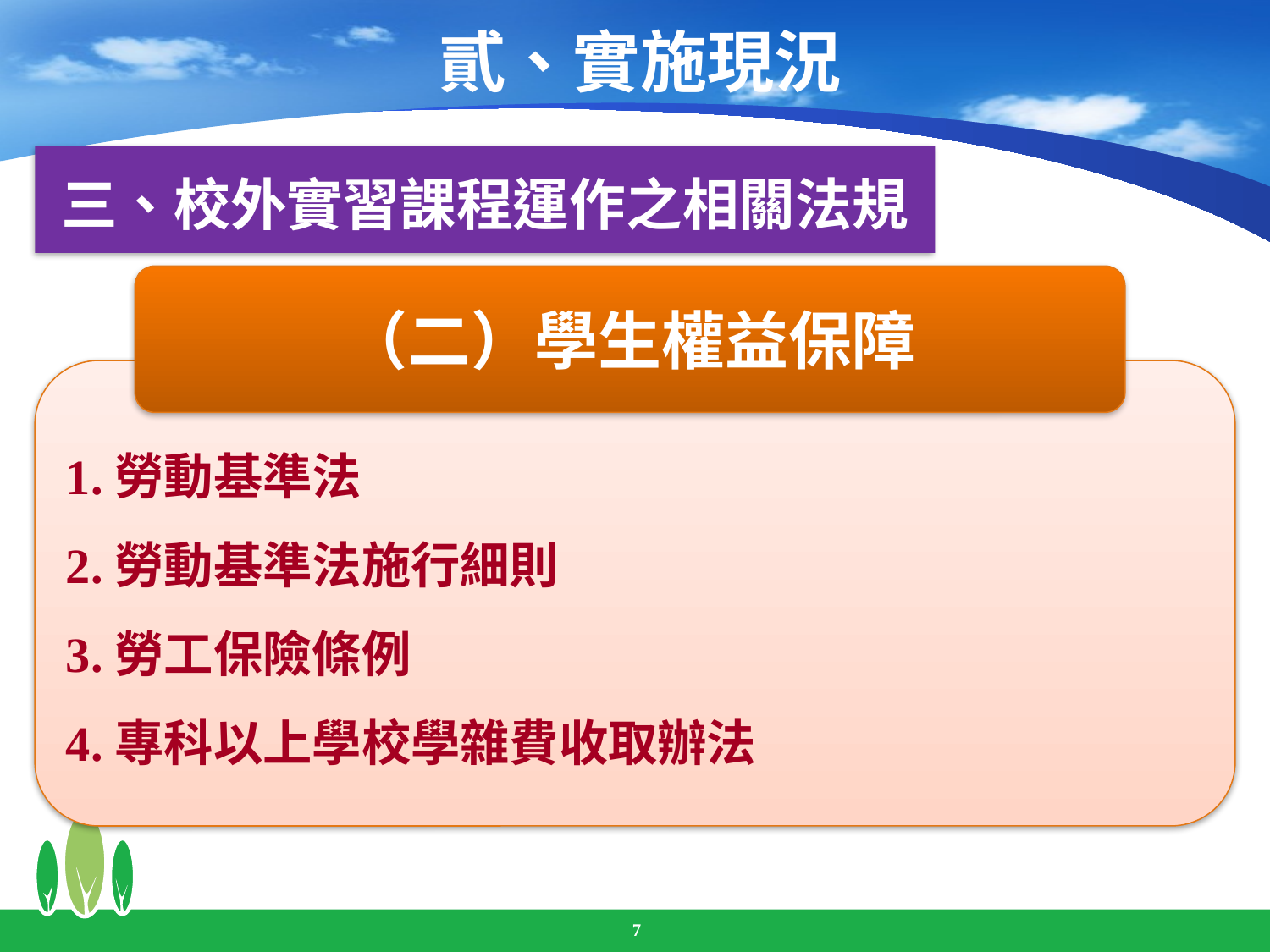

# 貳、實施現況
三、校外實習課程運作之相關法規

（二）學生權益保障
1.勞動基準法
2.勞動基準法施行細則
3.勞工保險條例
4.專科以上學校學雜費收取辦法
7